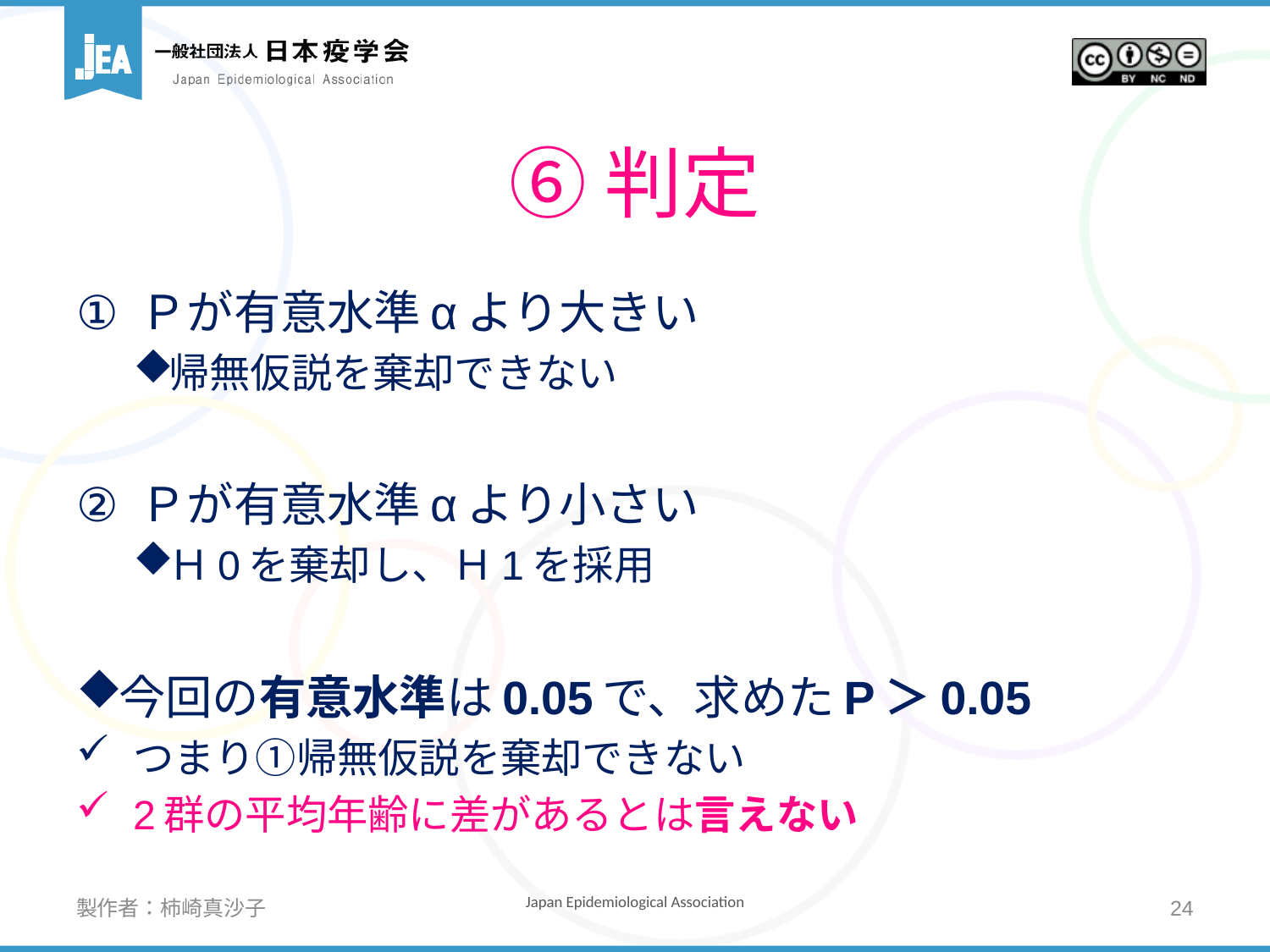

# ⑥判定
Ｐが有意水準αより大きい
帰無仮説を棄却できない

Ｐが有意水準αより小さい
Ｈ0を棄却し、Ｈ1を採用

今回の有意水準は0.05で、求めたP＞0.05
つまり①帰無仮説を棄却できない
2群の平均年齢に差があるとは言えない

製作者：柿崎真沙子
24